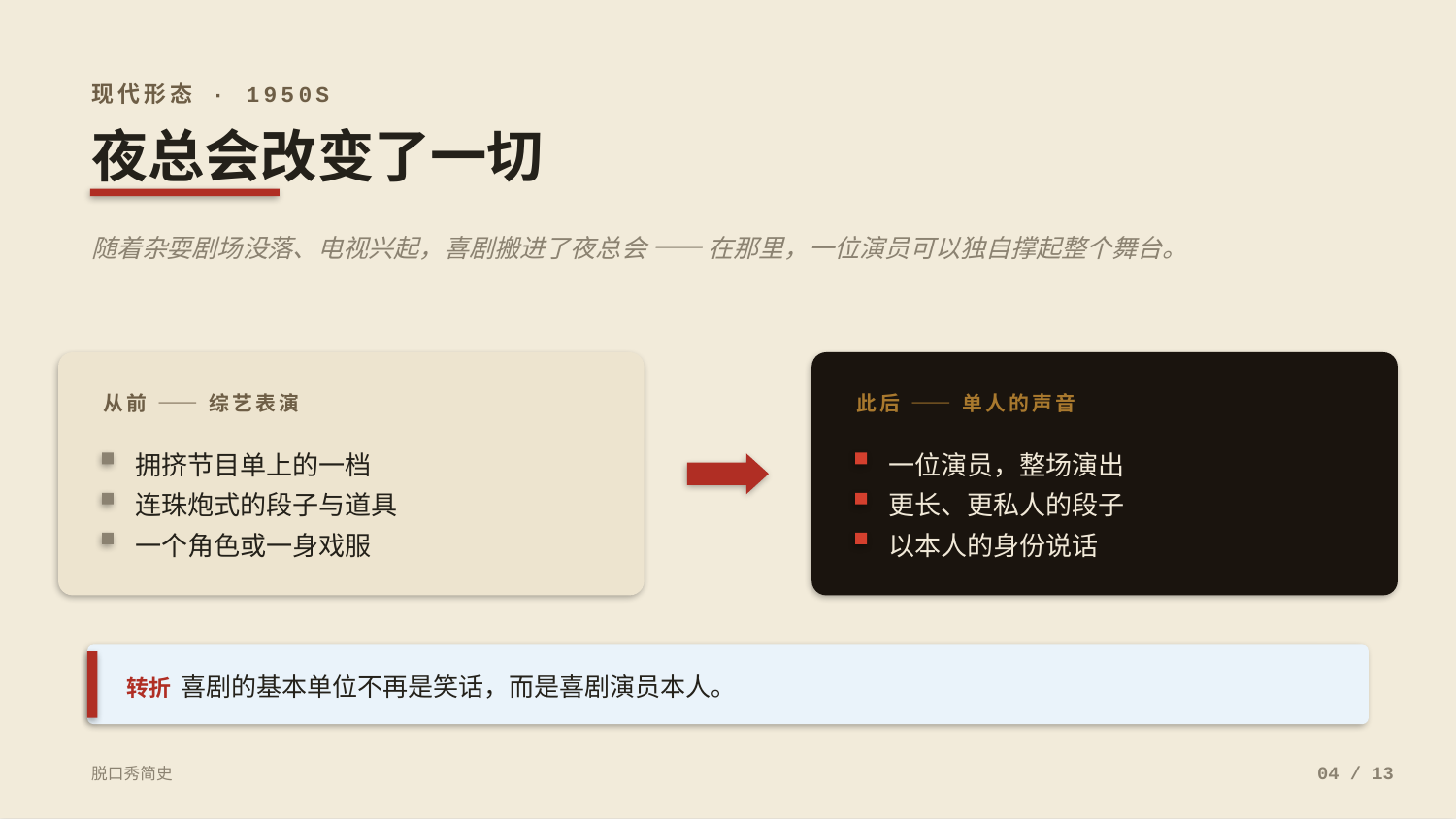

现代形态 · 1950S
夜总会改变了一切

随着杂耍剧场没落、电视兴起，喜剧搬进了夜总会 —— 在那里，一位演员可以独自撑起整个舞台。

从前 —— 综艺表演
此后 —— 单人的声音
拥挤节目单上的一档
一位演员，整场演出

连珠炮式的段子与道具
更长、更私人的段子

一个角色或一身戏服
以本人的身份说话

转折  喜剧的基本单位不再是笑话，而是喜剧演员本人。

脱口秀简史
04 / 13